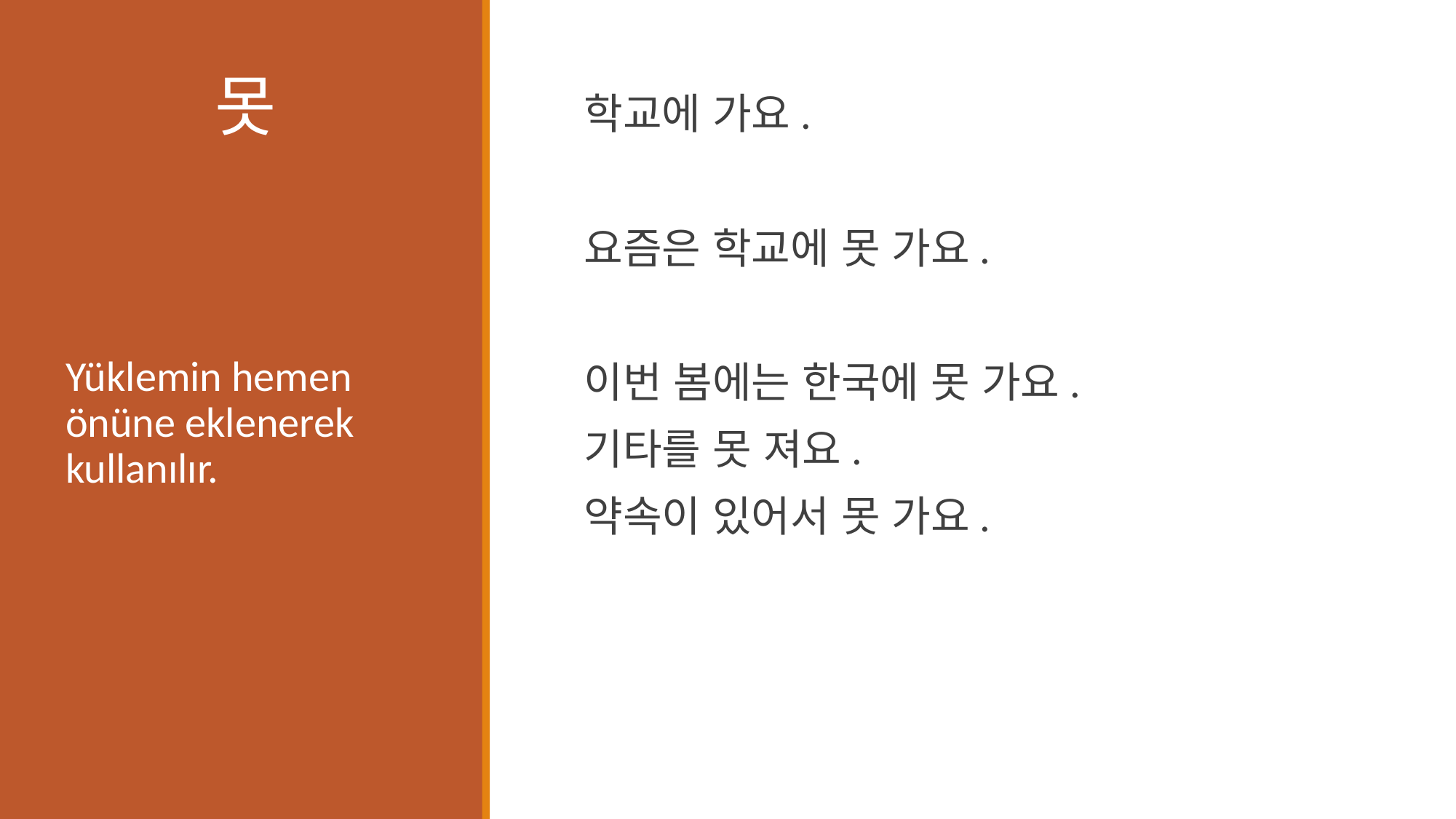

# 못
학교에 가요.

요즘은 학교에 못 가요.

이번 봄에는 한국에 못 가요.
기타를 못 져요.
약속이 있어서 못 가요.

Yüklemin hemen önüne eklenerek kullanılır.